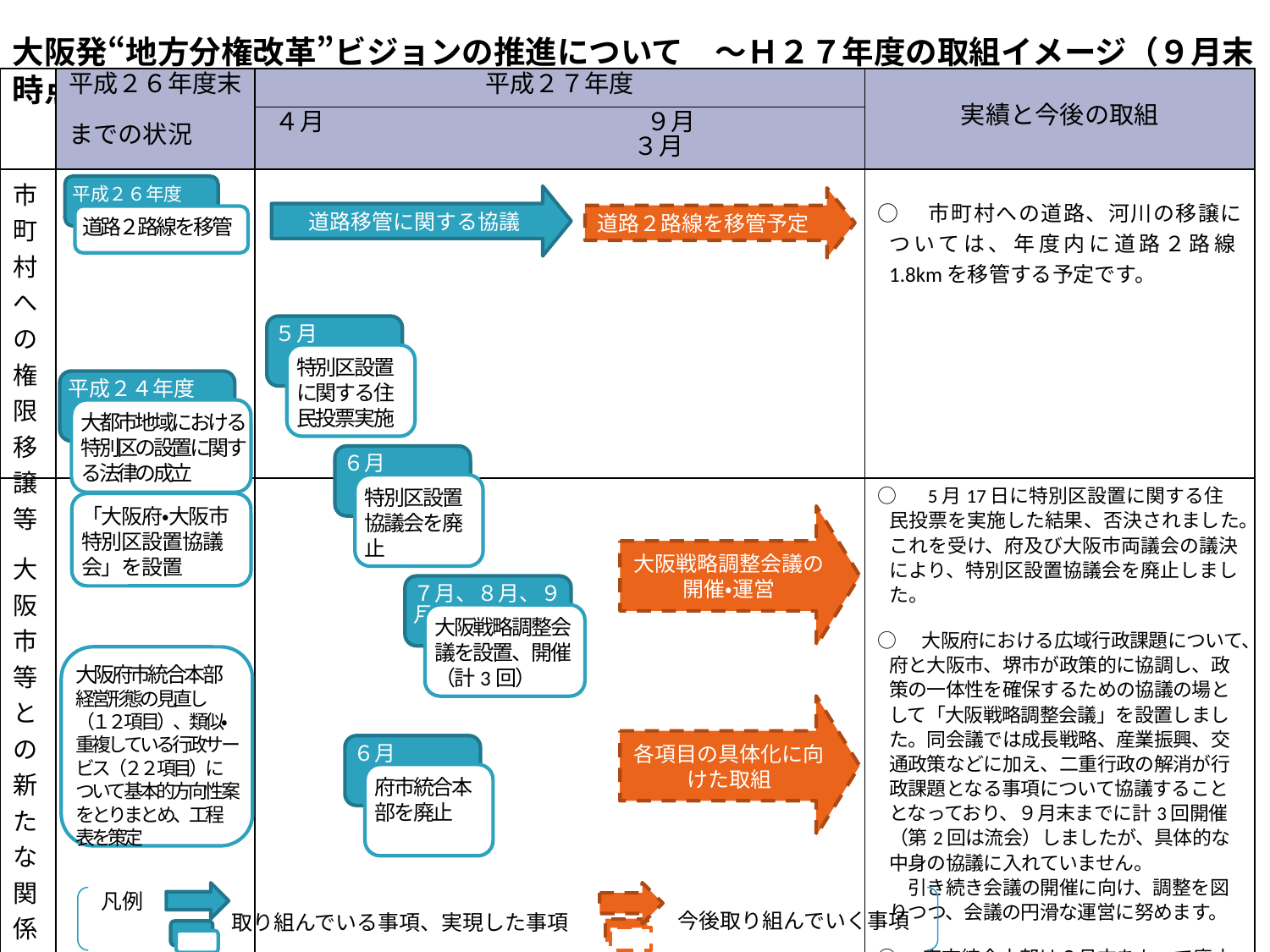

大阪発“地方分権改革”ビジョンの推進について　～Ｈ２７年度の取組イメージ（９月末時点）～
|  | 平成２６年度末 | 平成２７年度 | 実績と今後の取組 |
| --- | --- | --- | --- |
|  | までの状況 | ４月　　　　　　　　　　　　　９月　　　　　　　　　　　　　　３月 |  |
| 市町村への 権限移譲等 |  |  | ○　市町村への道路、河川の移譲については、年度内に道路２路線1.8kmを移管する予定です。 |
| 大阪市等との新たな関係づくり |  |  | ○　5月17日に特別区設置に関する住民投票を実施した結果、否決されました。これを受け、府及び大阪市両議会の議決により、特別区設置協議会を廃止しました。 ○　大阪府における広域行政課題について、府と大阪市、堺市が政策的に協調し、政策の一体性を確保するための協議の場として「大阪戦略調整会議」を設置しました。同会議では成長戦略、産業振興、交通政策などに加え、二重行政の解消が行政課題となる事項について協議することとなっており、９月末までに計3回開催（第2回は流会）しましたが、具体的な中身の協議に入れていません。 　引き続き会議の開催に向け、調整を図りつつ、会議の円滑な運営に努めます。 ○　府市統合本部は６月末をもって廃止となりました。今後は、これまでの議論を踏まえ、大阪戦略調整会議の開催状況や議会における審議状況を見極めつつ、庁内の調整を図り、経営形態の見直しや類似・重複している行政サービスの各項目について、引き続き検討していきます。 |
平成２６年度
道路移管に関する協議
道路２路線を移管予定
道路２路線を移管
５月
特別区設置に関する住民投票実施
平成２４年度
大都市地域における特別区の設置に関する法律の成立
６月
特別区設置協議会を廃止
「大阪府・大阪市特別区設置協議会」を設置
大阪戦略調整会議の開催・運営
７月、８月、９月
大阪戦略調整会議を設置、開催（計3回）
大阪府市統合本部
経営形態の見直し（１２項目）、類似・重複している行政サービス（２２項目）について基本的方向性案をとりまとめ、工程表を策定
各項目の具体化に向けた取組
６月
府市統合本部を廃止
凡例

今後取り組んでいく事項
取り組んでいる事項、実現した事項